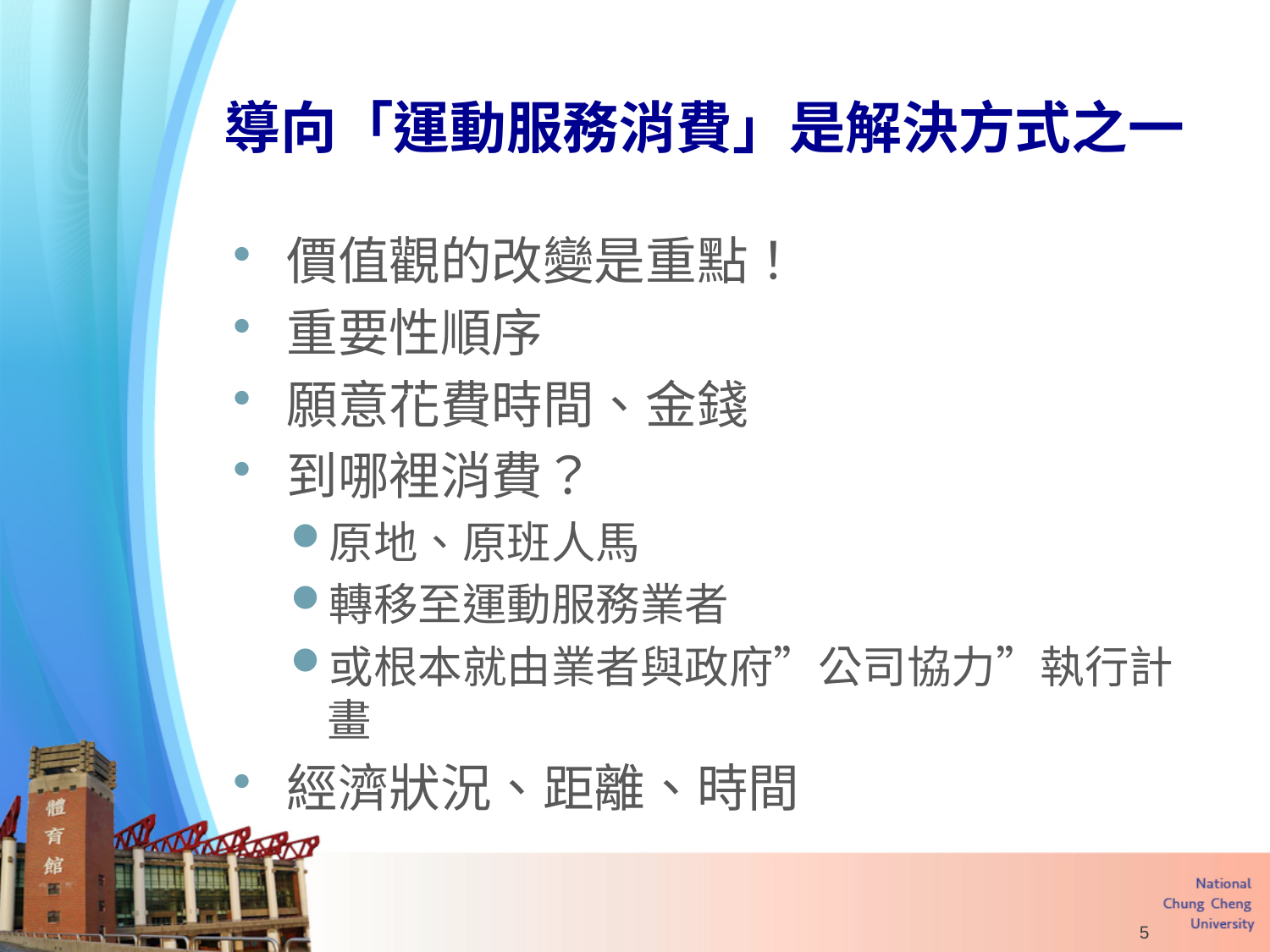

# 導向「運動服務消費」是解決方式之一
價值觀的改變是重點！
重要性順序
願意花費時間、金錢
到哪裡消費？
原地、原班人馬
轉移至運動服務業者
或根本就由業者與政府”公司協力”執行計畫
經濟狀況、距離、時間
5